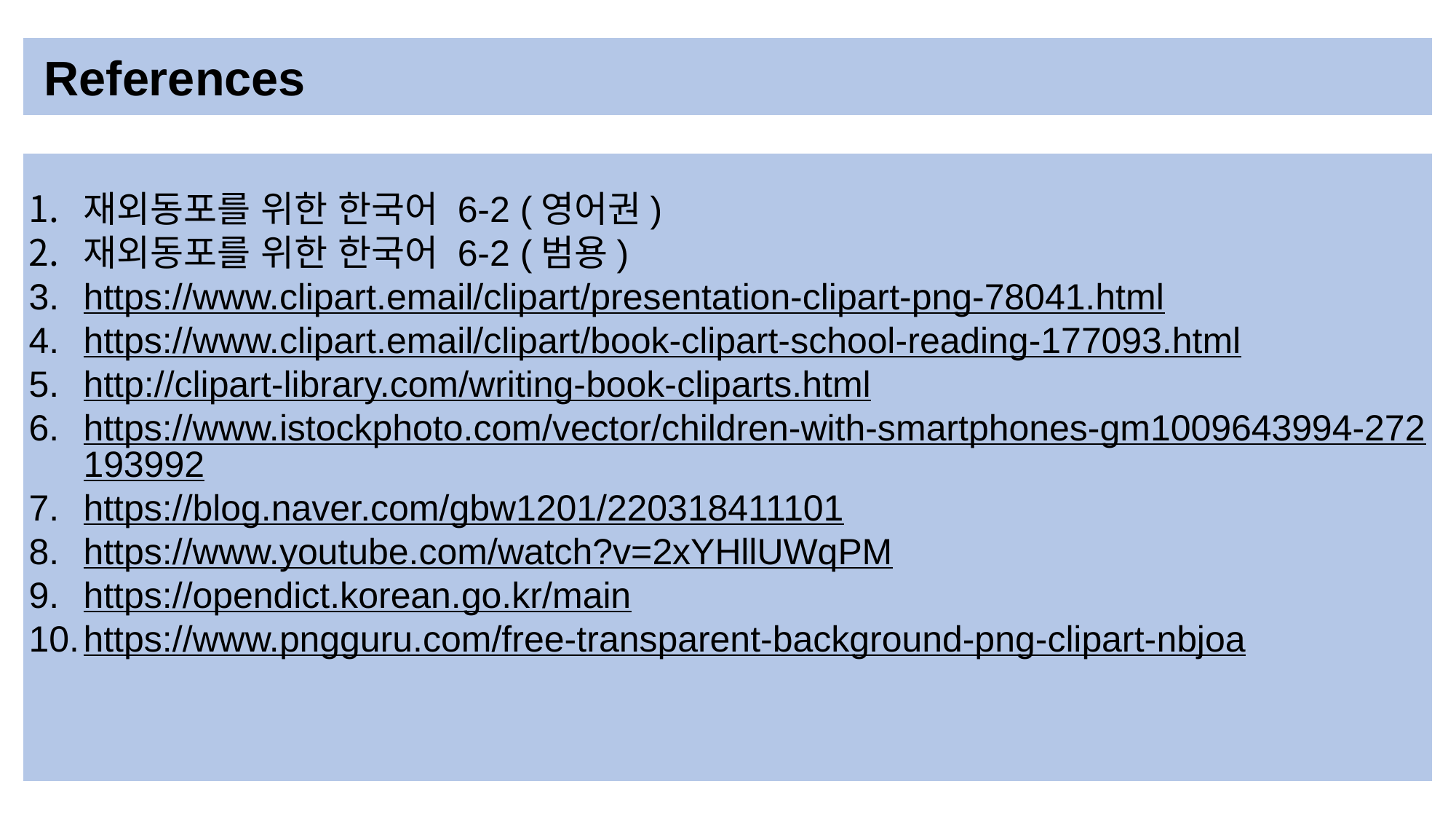

References

재외동포를 위한 한국어 6-2 (영어권)
재외동포를 위한 한국어 6-2 (범용)
https://www.clipart.email/clipart/presentation-clipart-png-78041.html
https://www.clipart.email/clipart/book-clipart-school-reading-177093.html
http://clipart-library.com/writing-book-cliparts.html
https://www.istockphoto.com/vector/children-with-smartphones-gm1009643994-272193992
https://blog.naver.com/gbw1201/220318411101
https://www.youtube.com/watch?v=2xYHllUWqPM
https://opendict.korean.go.kr/main
https://www.pngguru.com/free-transparent-background-png-clipart-nbjoa